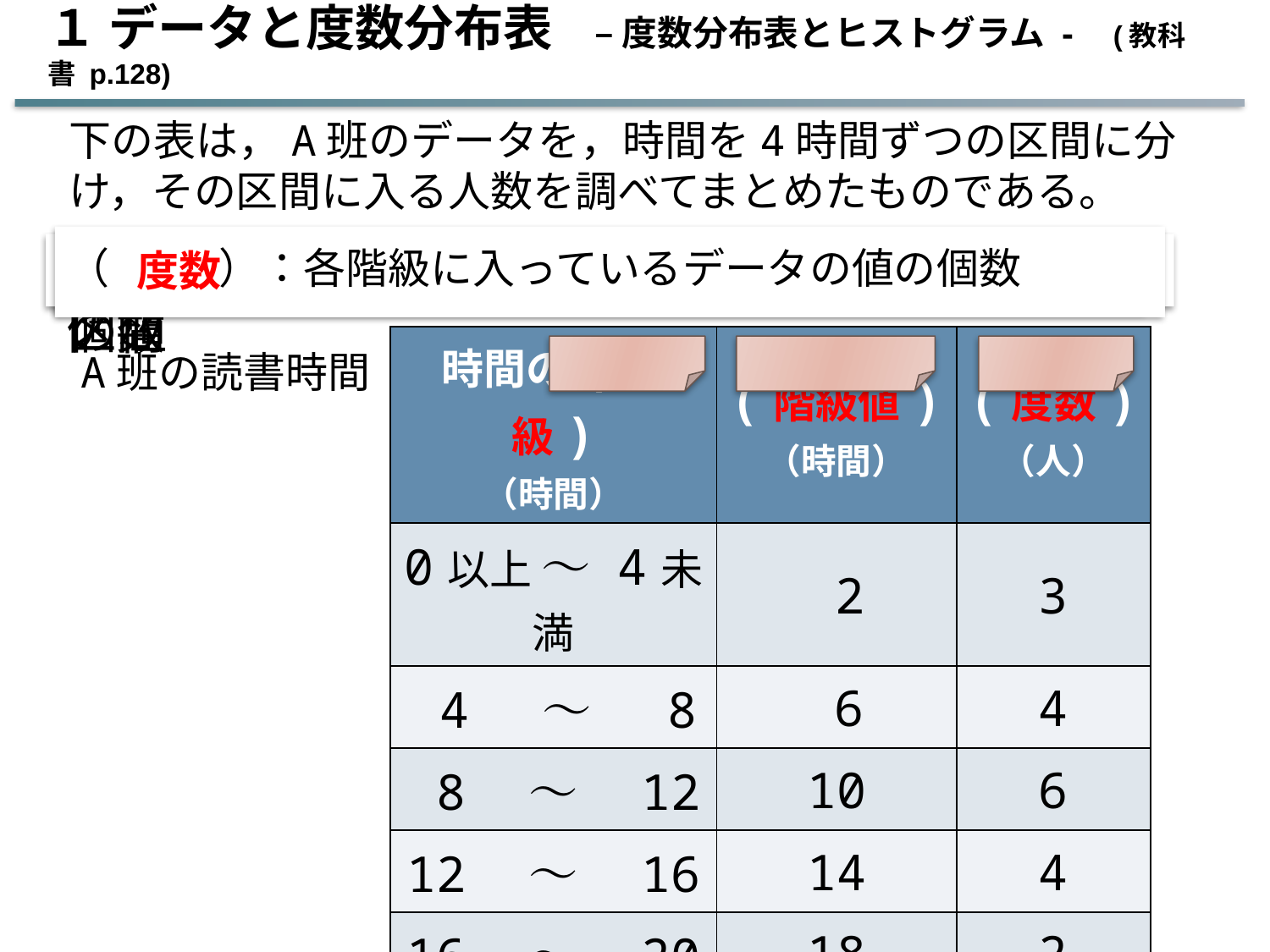

１ データと度数分布表　– 度数分布表とヒストグラム -     (教科書 p.128)
下の表は，A班のデータを，時間を4時間ずつの区間に分け，その区間に入る人数を調べてまとめたものである。
（  　　　　　）：データを整理したときの各区間

（  　　　　　）：各階級に入っているデータの個数
（  　　　　　　　）：階級の真ん中の値
（  　　　　）：各階級に入っているデータの値の個数
階級
度数
階級値
度数
| 時間の(階級) （時間） | (階級値) （時間） | (度数) （人） |
| --- | --- | --- |
| 0以上 ～ 4未満 | 2 | 3 |
| 4 ～　 8 | 6 | 4 |
| 8　～　12 | 10 | 6 |
| 12　～　16 | 14 | 4 |
| 16　～　20 | 18 | 2 |
| 20　～　24 | 22 | 1 |
| 計 |  | 20 |

A班の読書時間